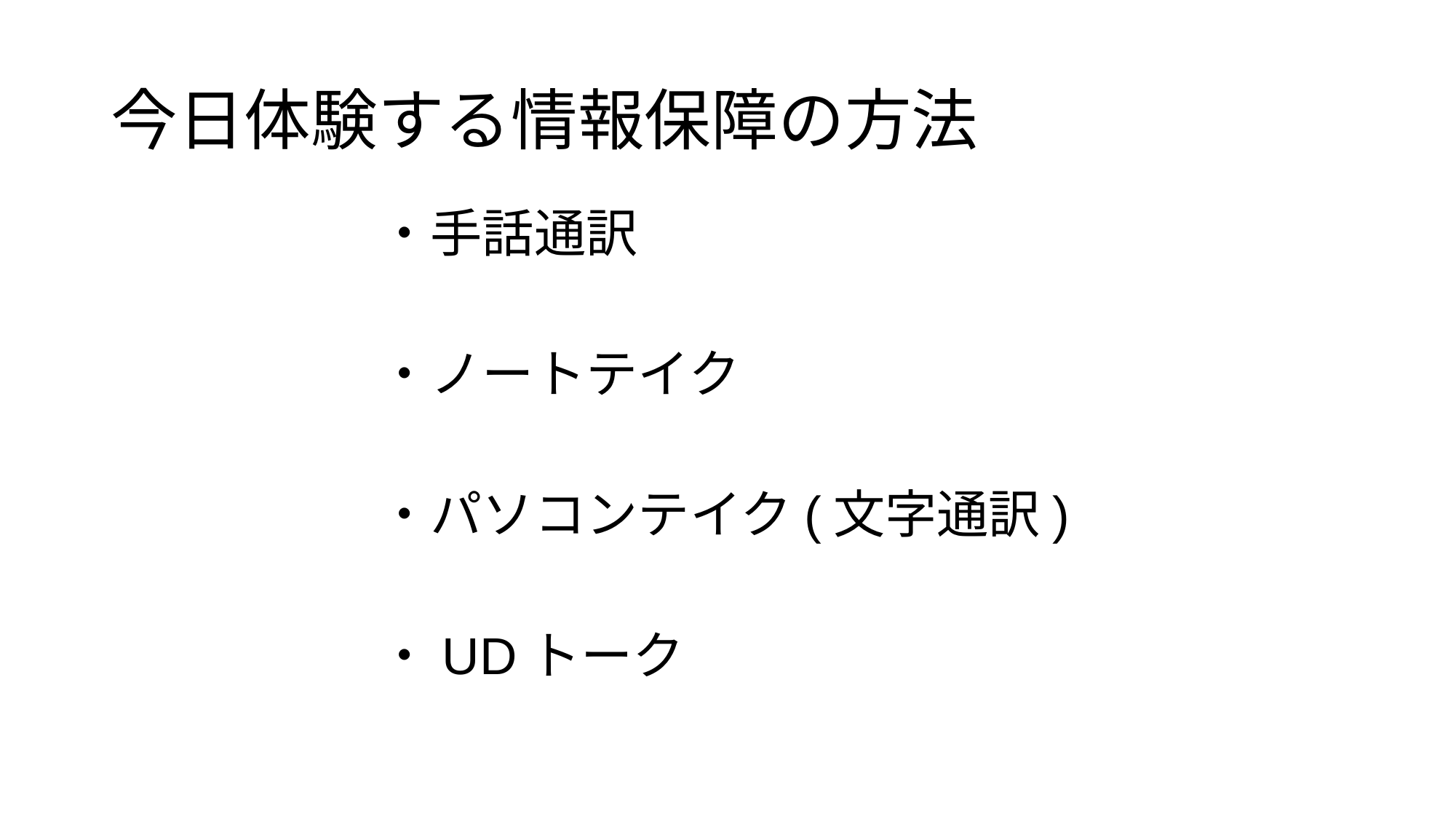

# 今日体験する情報保障の方法
・手話通訳

・ノートテイク

・パソコンテイク(文字通訳)

・UDトーク